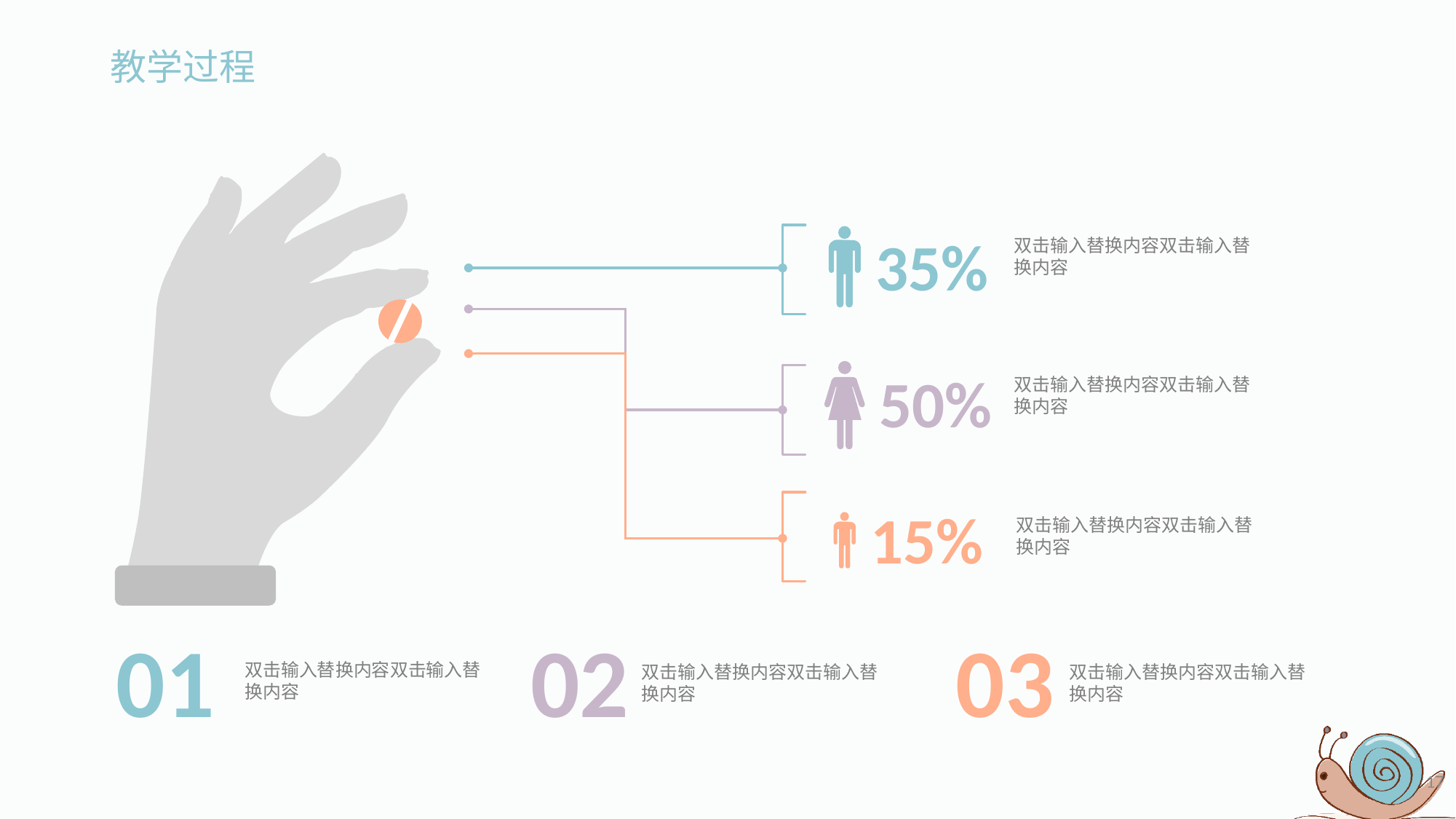

35%

双击输入替换内容双击输入替换内容

50%
双击输入替换内容双击输入替换内容
15%
双击输入替换内容双击输入替换内容

01
02
03
双击输入替换内容双击输入替换内容
双击输入替换内容双击输入替换内容
双击输入替换内容双击输入替换内容
17